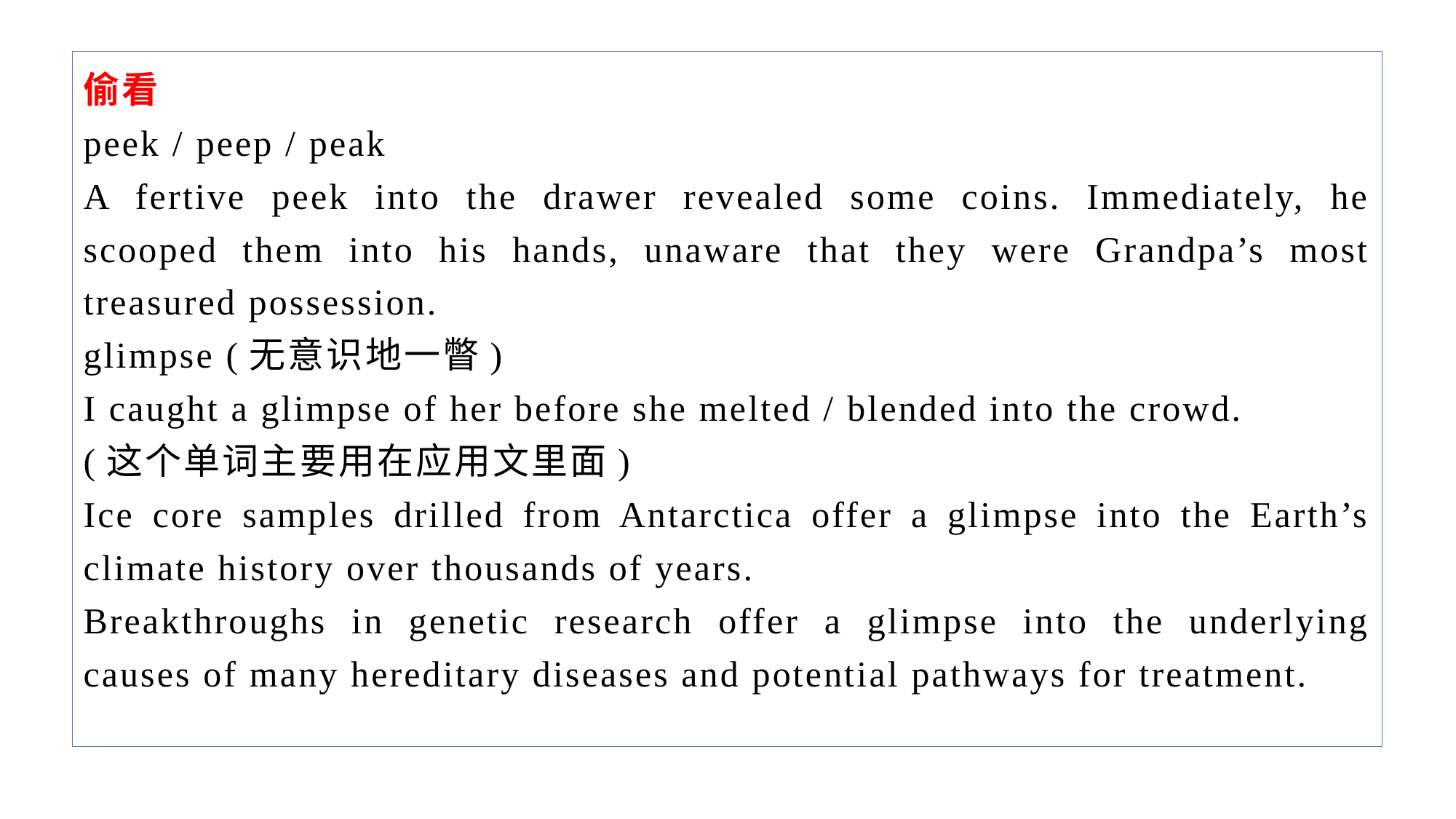

偷看
peek / peep / peak
A fertive peek into the drawer revealed some coins. Immediately, he scooped them into his hands, unaware that they were Grandpa’s most treasured possession.
glimpse (无意识地一瞥)
I caught a glimpse of her before she melted / blended into the crowd.
(这个单词主要用在应用文里面)
Ice core samples drilled from Antarctica offer a glimpse into the Earth’s climate history over thousands of years.
Breakthroughs in genetic research offer a glimpse into the underlying causes of many hereditary diseases and potential pathways for treatment.